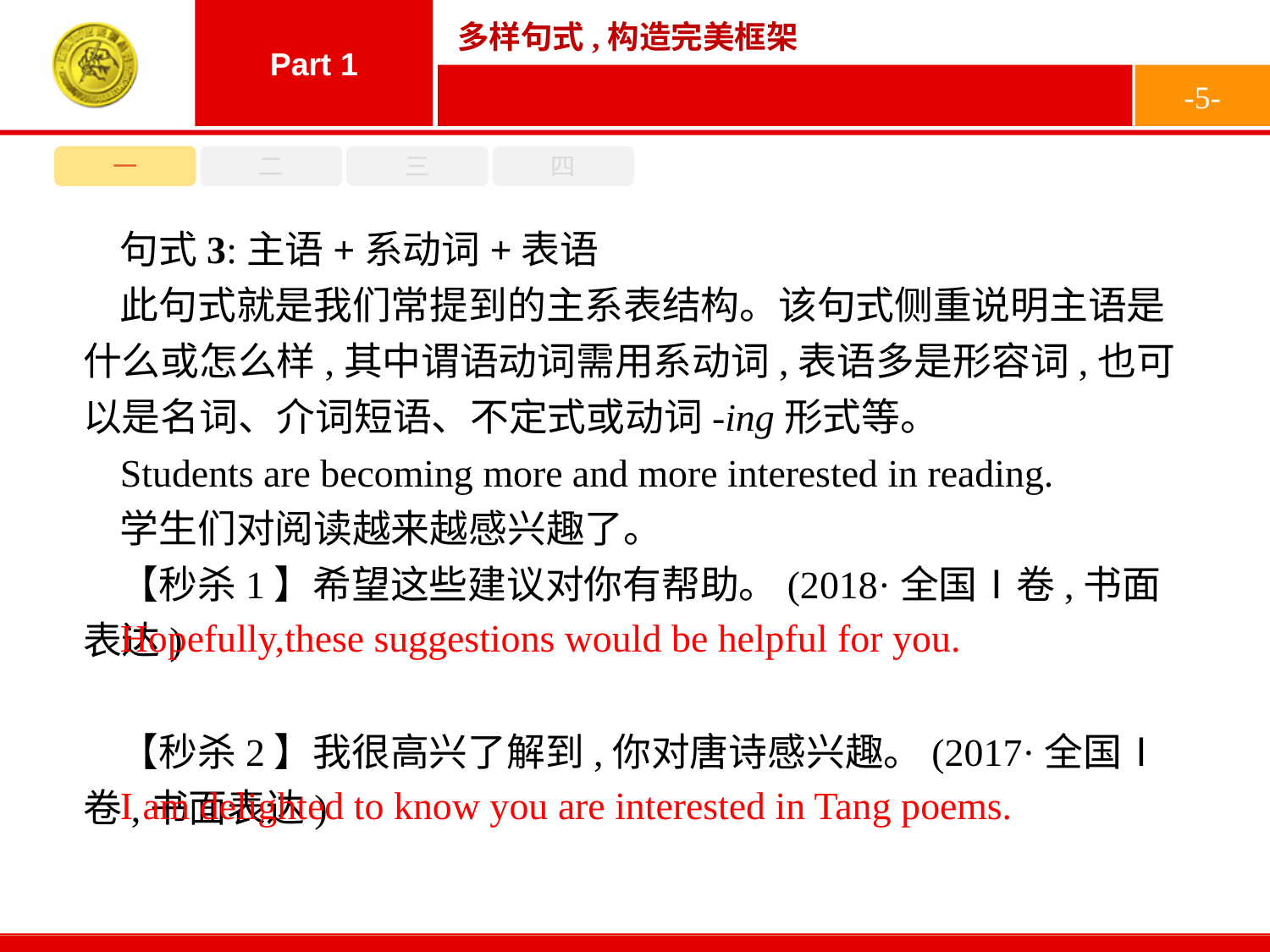

-5-
一
二
三
四
句式3:主语+系动词+表语
此句式就是我们常提到的主系表结构。该句式侧重说明主语是什么或怎么样,其中谓语动词需用系动词,表语多是形容词,也可以是名词、介词短语、不定式或动词-ing形式等。
Students are becoming more and more interested in reading.
学生们对阅读越来越感兴趣了。
【秒杀1】希望这些建议对你有帮助。(2018·全国Ⅰ卷,书面表达)

【秒杀2】我很高兴了解到,你对唐诗感兴趣。(2017·全国Ⅰ卷,书面表达)
Hopefully,these suggestions would be helpful for you.

I am delighted to know you are interested in Tang poems.